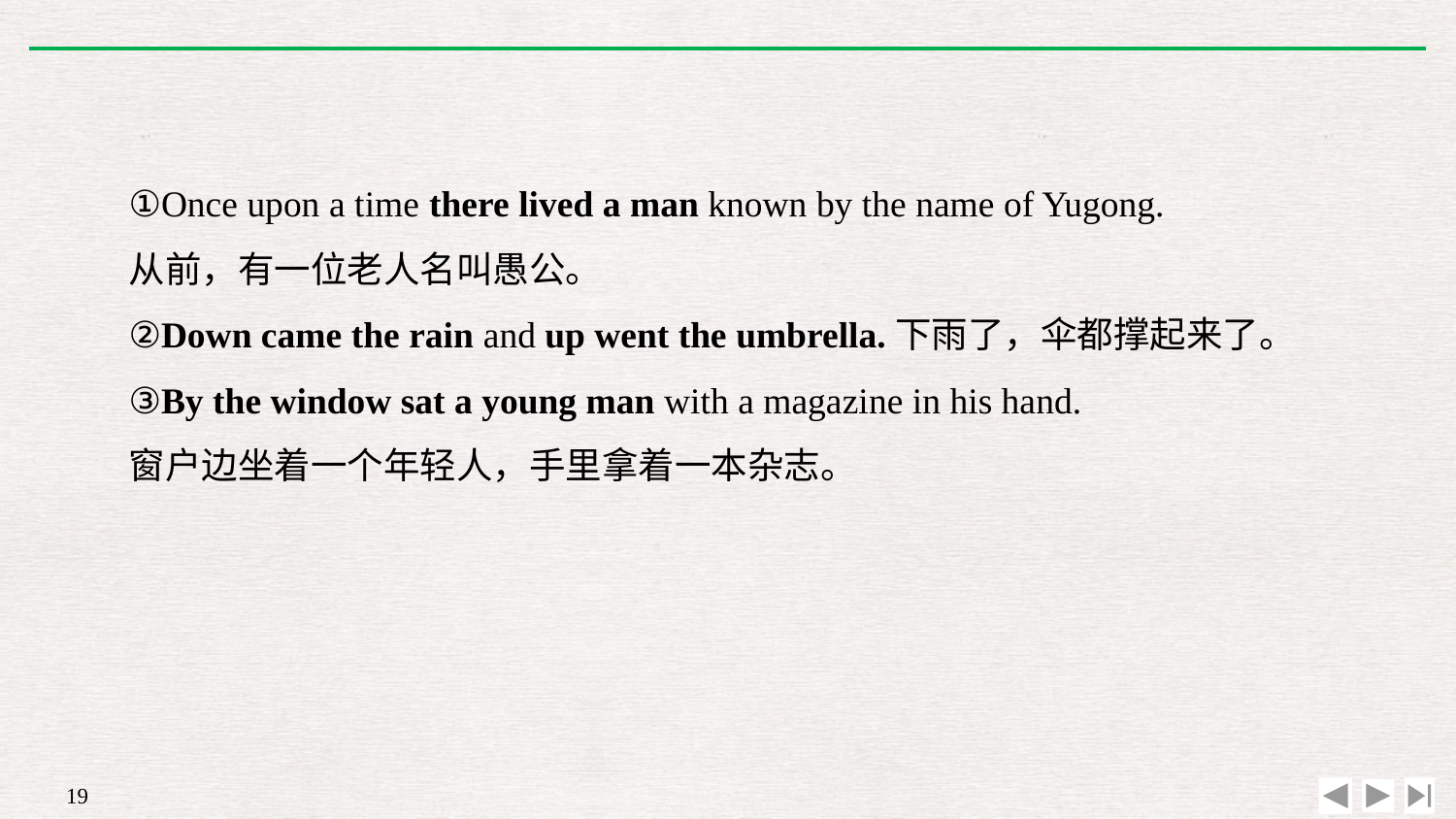

①Once upon a time there lived a man known by the name of Yugong.
从前，有一位老人名叫愚公。
②Down came the rain and up went the umbrella.下雨了，伞都撑起来了。
③By the window sat a young man with a magazine in his hand.
窗户边坐着一个年轻人，手里拿着一本杂志。